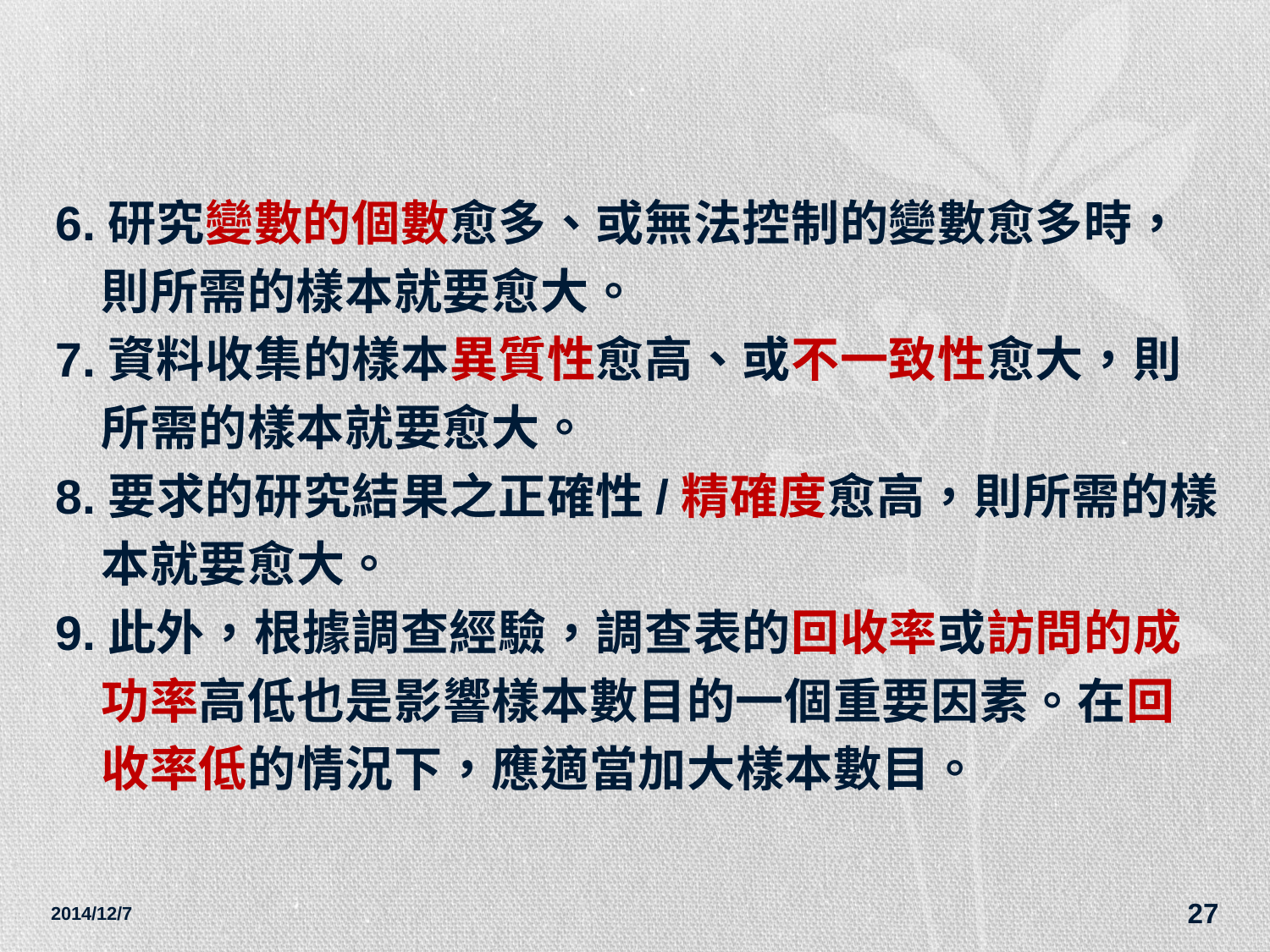

#
6.研究變數的個數愈多、或無法控制的變數愈多時，
   則所需的樣本就要愈大。
7.資料收集的樣本異質性愈高、或不一致性愈大，則
   所需的樣本就要愈大。
8.要求的研究結果之正確性/精確度愈高，則所需的樣
   本就要愈大。
9.此外，根據調查經驗，調查表的回收率或訪問的成
   功率高低也是影響樣本數目的一個重要因素。在回
   收率低的情況下，應適當加大樣本數目。
2014/12/7
27